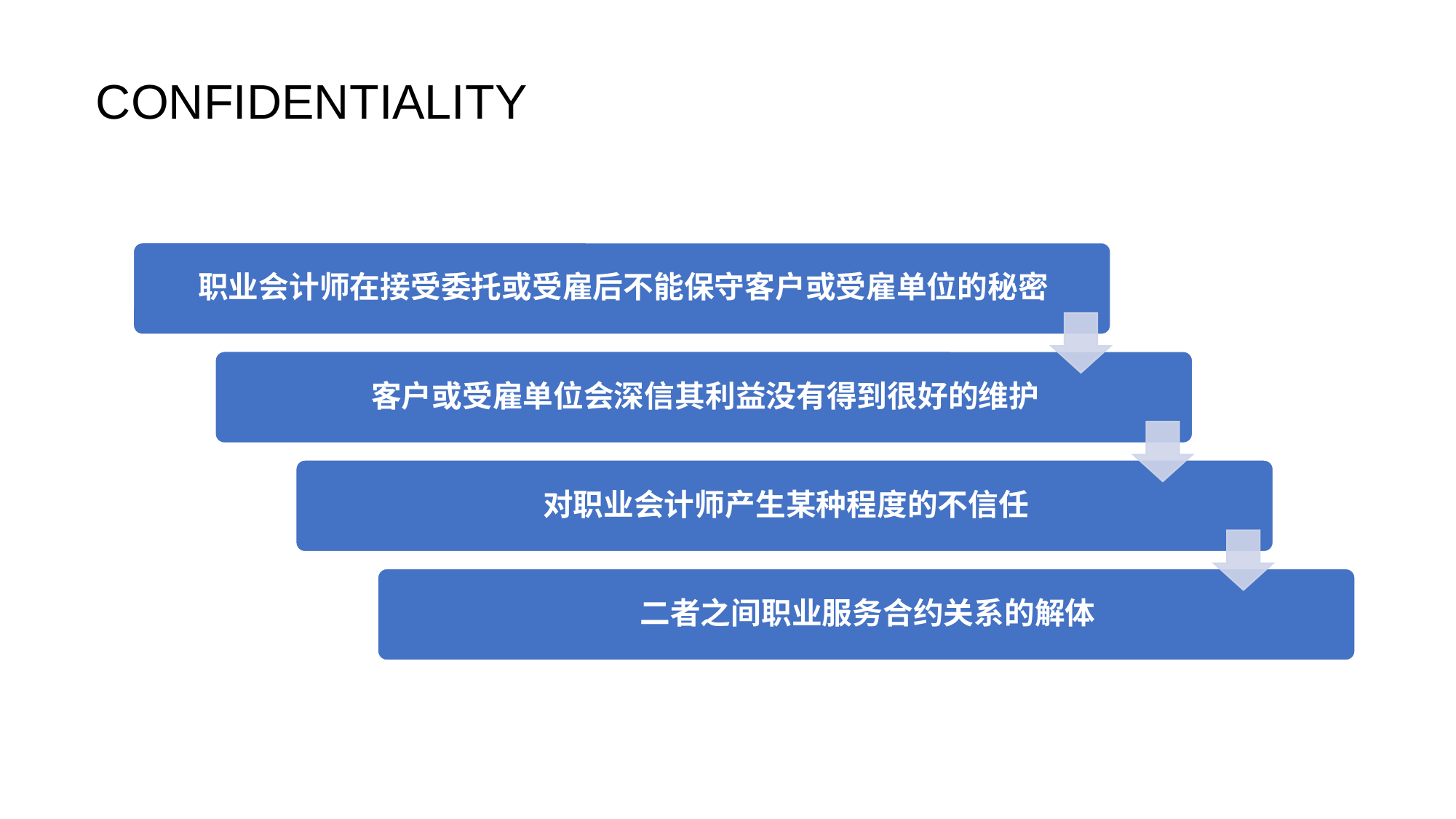

CONFIDENTIALITY
职业会计师在接受委托或受雇后不能保守客户或受雇单位的秘密
客户或受雇单位会深信其利益没有得到很好的维护
对职业会计师产生某种程度的不信任
二者之间职业服务合约关系的解体